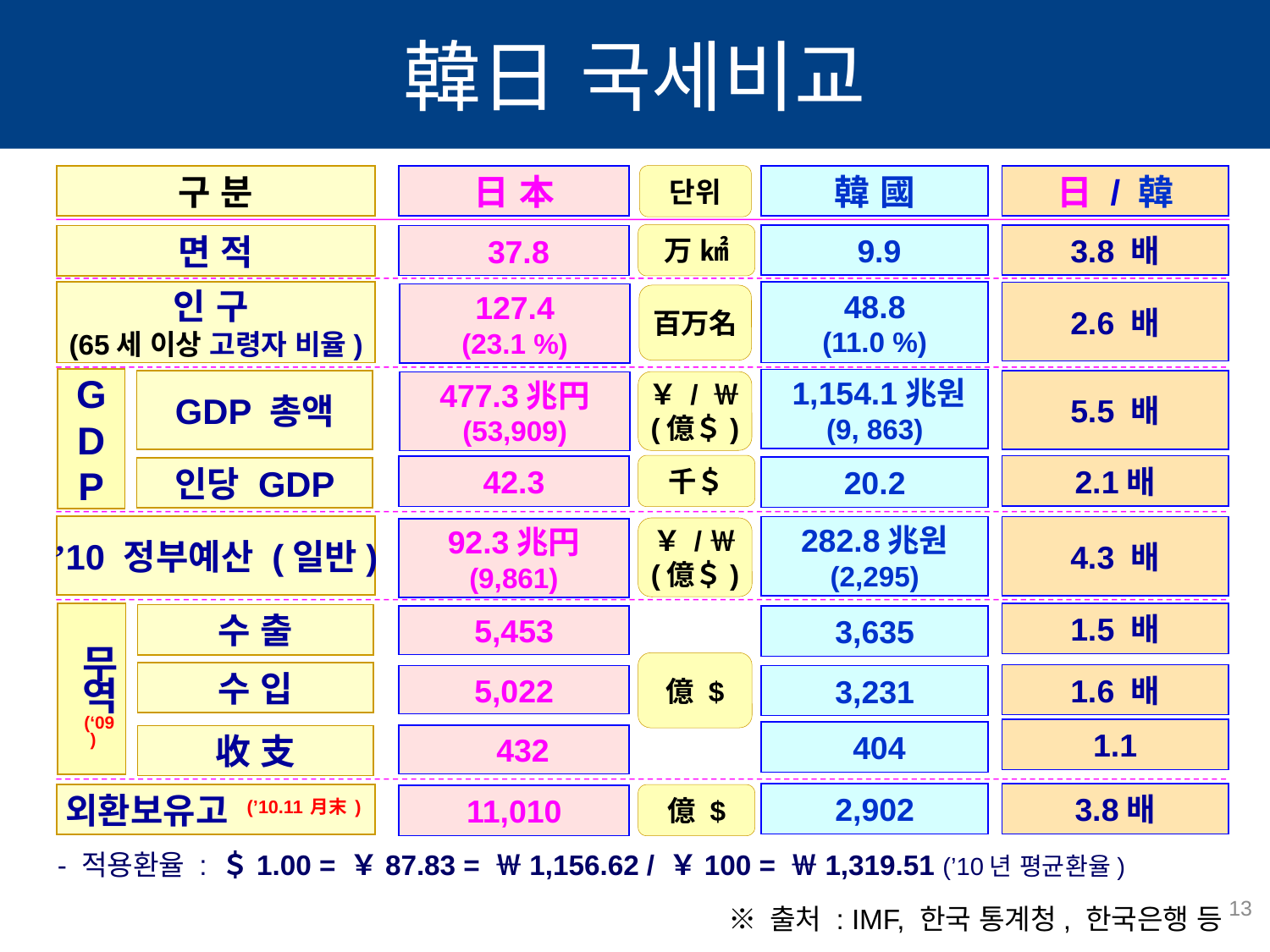

# 韓日 국세비교
구 분
日 本
韓 國
 9.9
 37.8
48.8
(11.0 %)
127.4
(23.1 %)
 1,154.1兆원
(9, 863)
477.3兆円
(53,909)
42.3
20.2
282.8兆원
(2,295)
92.3兆円
(9,861)
5,453
3,635
5,022
3,231
 404
  432
2,902
11,010
단위
日 / 韓

万 ㎢
3.8 배
면 적

인 구
(65세 이상 고령자 비율)
百万名
2.6 배

GDP
GDP 총액
5.5 배
￥ / ￦
(億＄)
千＄
2.1배
인당 GDP

’10 정부예산 (일반)
4.3 배
￥ /￦
(億＄)

  무역(‘09)
1.5 배
수 출
億 $
수 입
1.6 배
1.1
收 支

3.8배
외환보유고 (’10.11月末)
億 $
- 적용환율 : ＄1.00 = ￥87.83 = ￦1,156.62 / ￥100 = ￦1,319.51 (’10년 평균환율)
13
※ 출처 : IMF, 한국 통계청, 한국은행 등